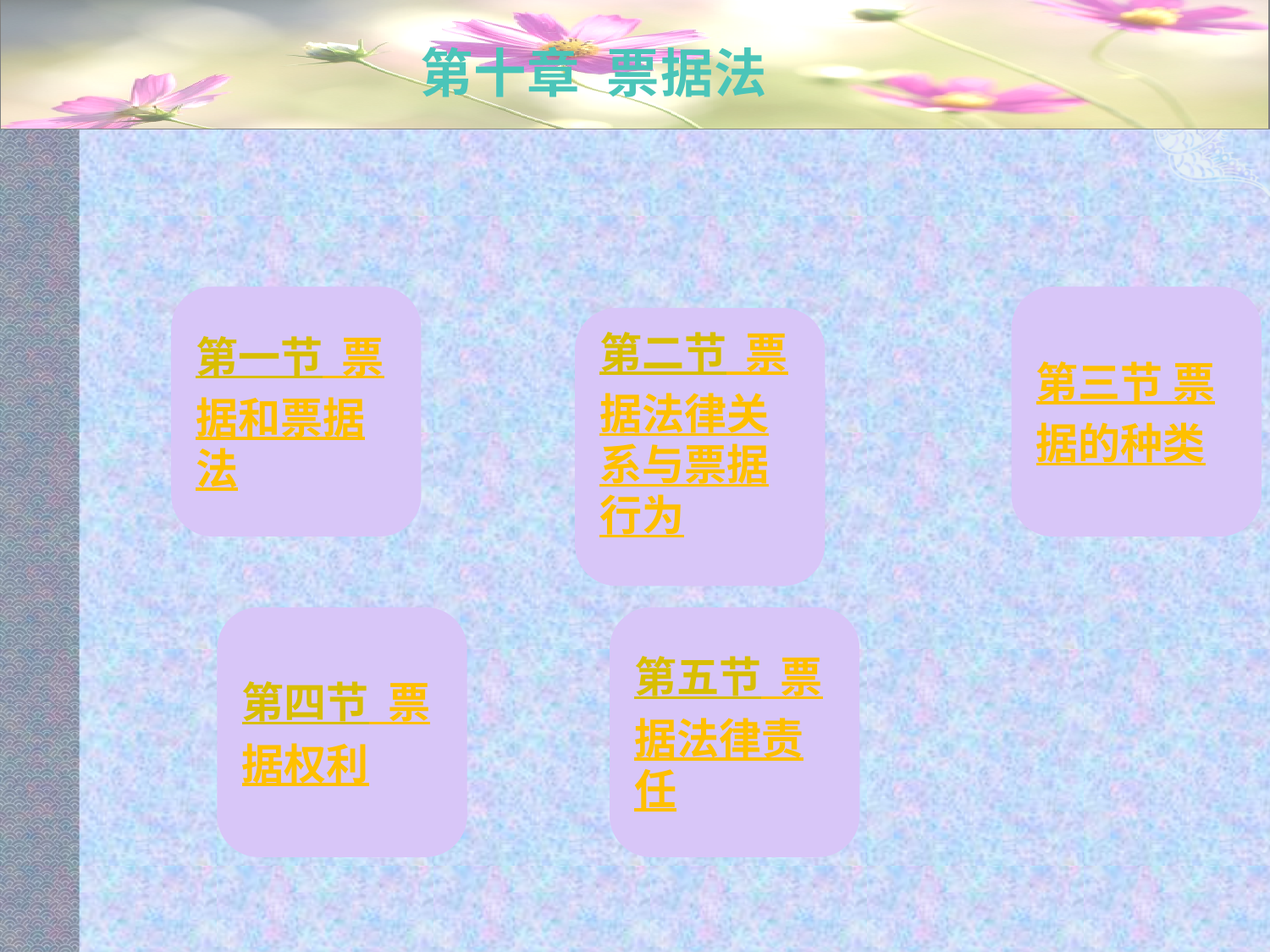

# 第十章  票据法
第一节  票据和票据法
第三节 票据的种类
第二节  票据法律关系与票据行为
第二节  税法的主要内容
第四节  票据权利
第五节  票据法律责任